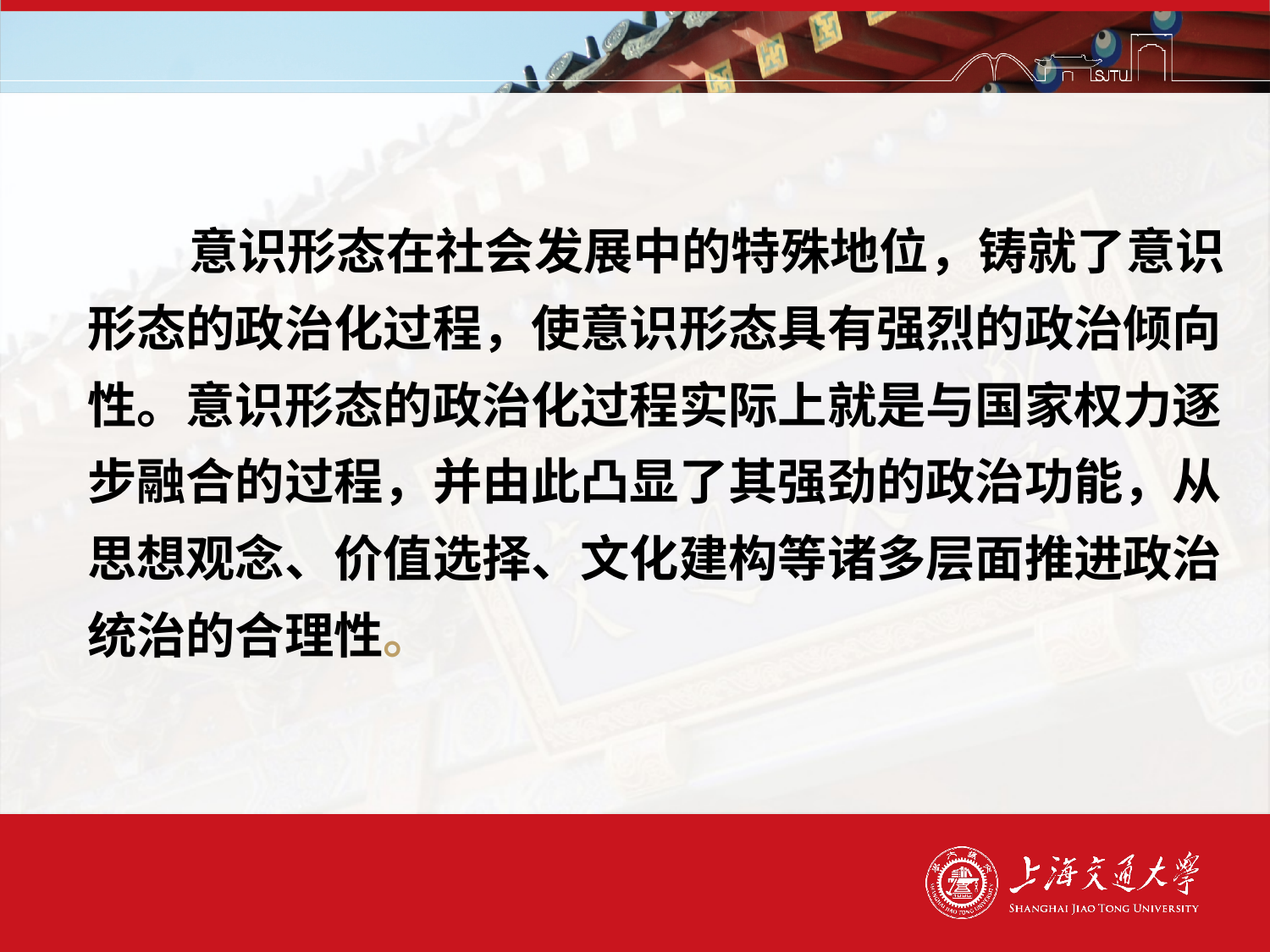

#
        意识形态在社会发展中的特殊地位，铸就了意识形态的政治化过程，使意识形态具有强烈的政治倾向性。意识形态的政治化过程实际上就是与国家权力逐步融合的过程，并由此凸显了其强劲的政治功能，从思想观念、价值选择、文化建构等诸多层面推进政治统治的合理性。